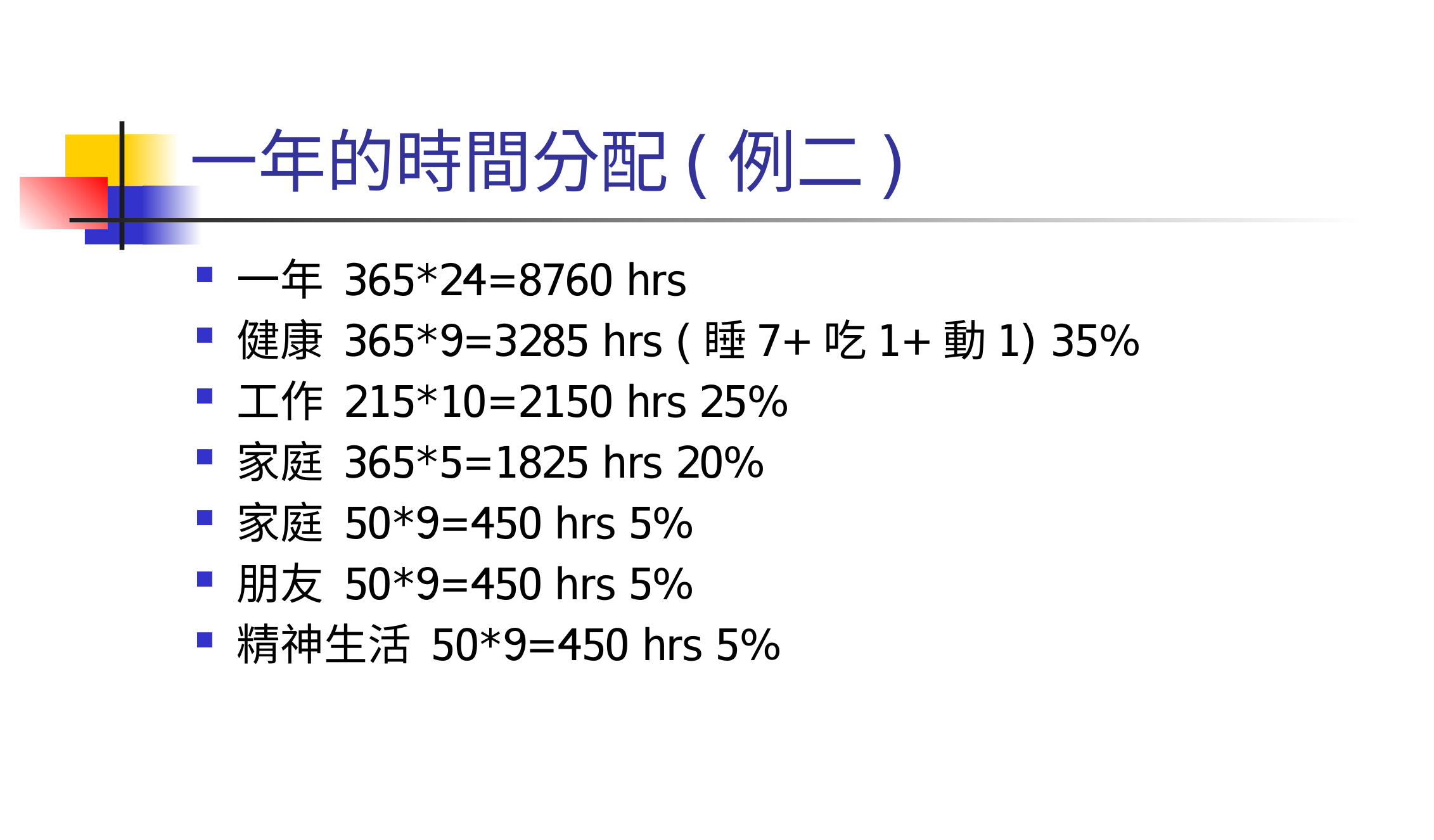

# 一年的時間分配(例二)
一年 365*24=8760 hrs
健康 365*9=3285 hrs (睡7+吃1+動1) 35%
工作 215*10=2150 hrs 25%
家庭 365*5=1825 hrs 20%
家庭 50*9=450 hrs 5%
朋友 50*9=450 hrs 5%
精神生活 50*9=450 hrs 5%